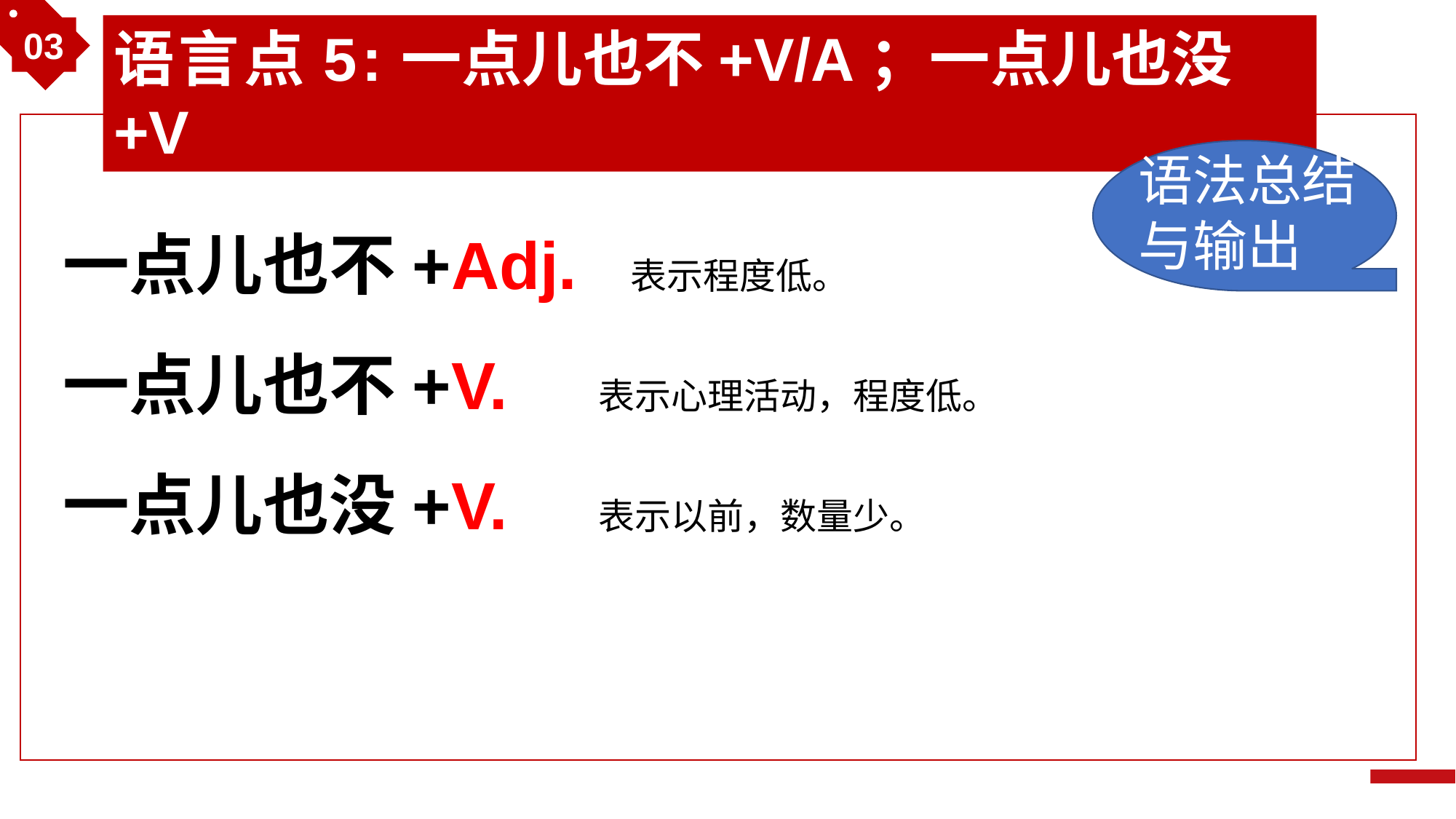

03
语言点5:一点儿也不+V/A；一点儿也没+V

语法总结
与输出
一点儿也不+Adj.  表示程度低。
一点儿也不+V.    表示心理活动，程度低。
一点儿也没+V.    表示以前，数量少。